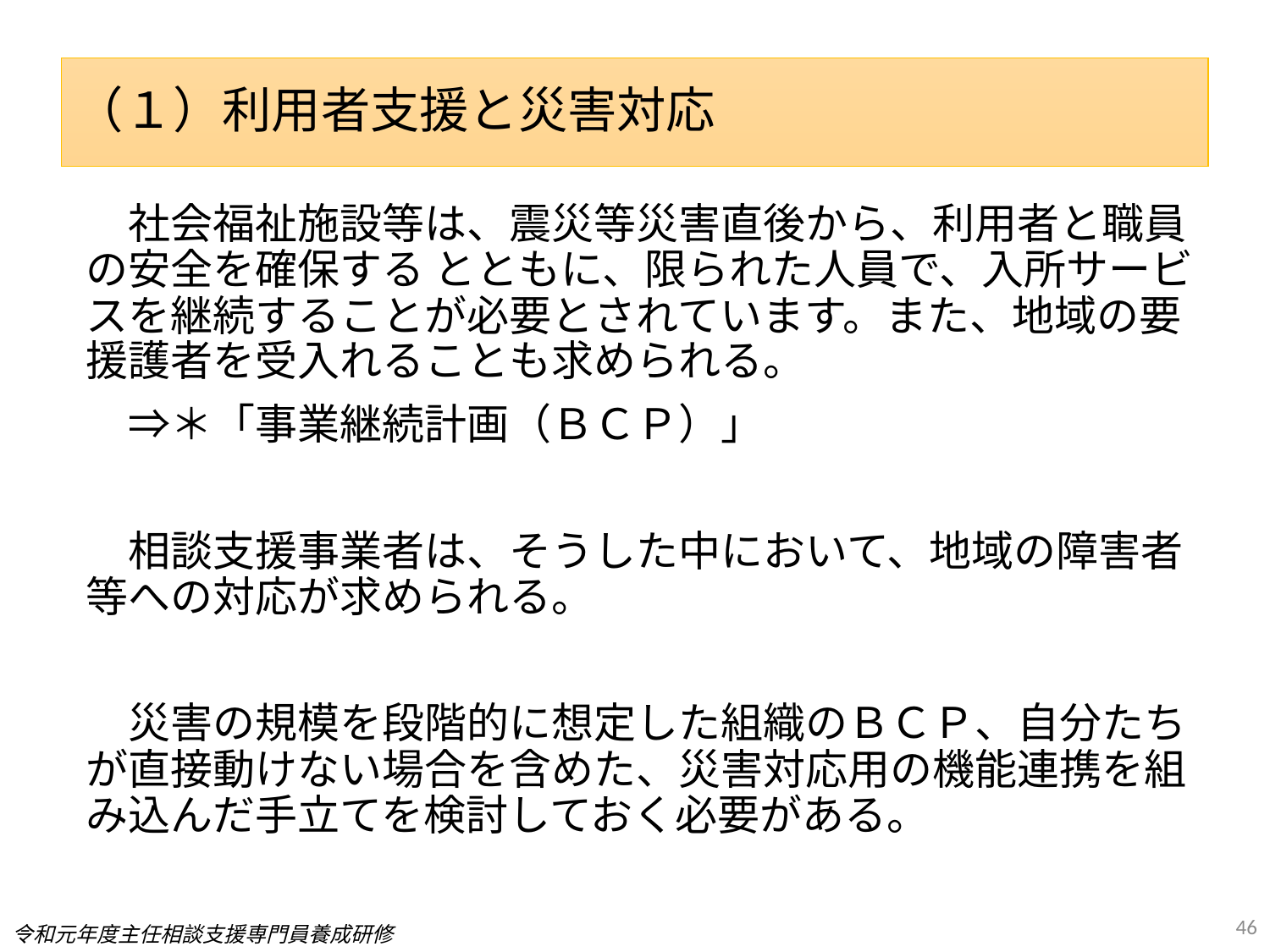

（１）利用者支援と災害対応
　社会福祉施設等は、震災等災害直後から、利用者と職員の安全を確保する とともに、限られた人員で、入所サービスを継続することが必要とされています。また、地域の要援護者を受入れることも求められる。
　⇒＊「事業継続計画（ＢＣＰ）」

　相談支援事業者は、そうした中において、地域の障害者等への対応が求められる。

　災害の規模を段階的に想定した組織のＢＣＰ、自分たちが直接動けない場合を含めた、災害対応用の機能連携を組み込んだ手立てを検討しておく必要がある。

46
令和元年度主任相談支援専門員養成研修